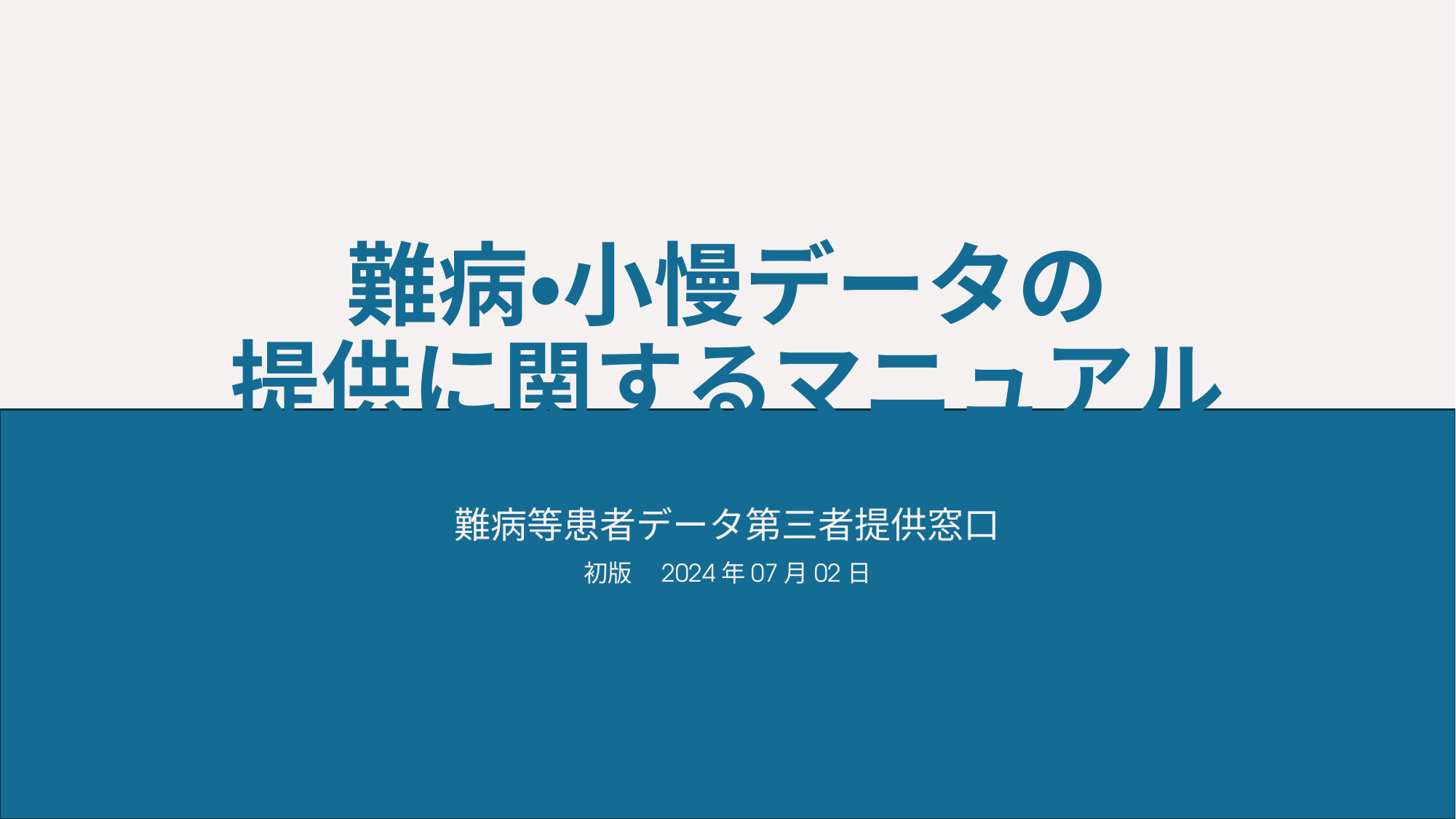

# 難病・小慢データの 提供に関するマニュアル
難病等患者データ第三者提供窓口
初版　2024年07月02日